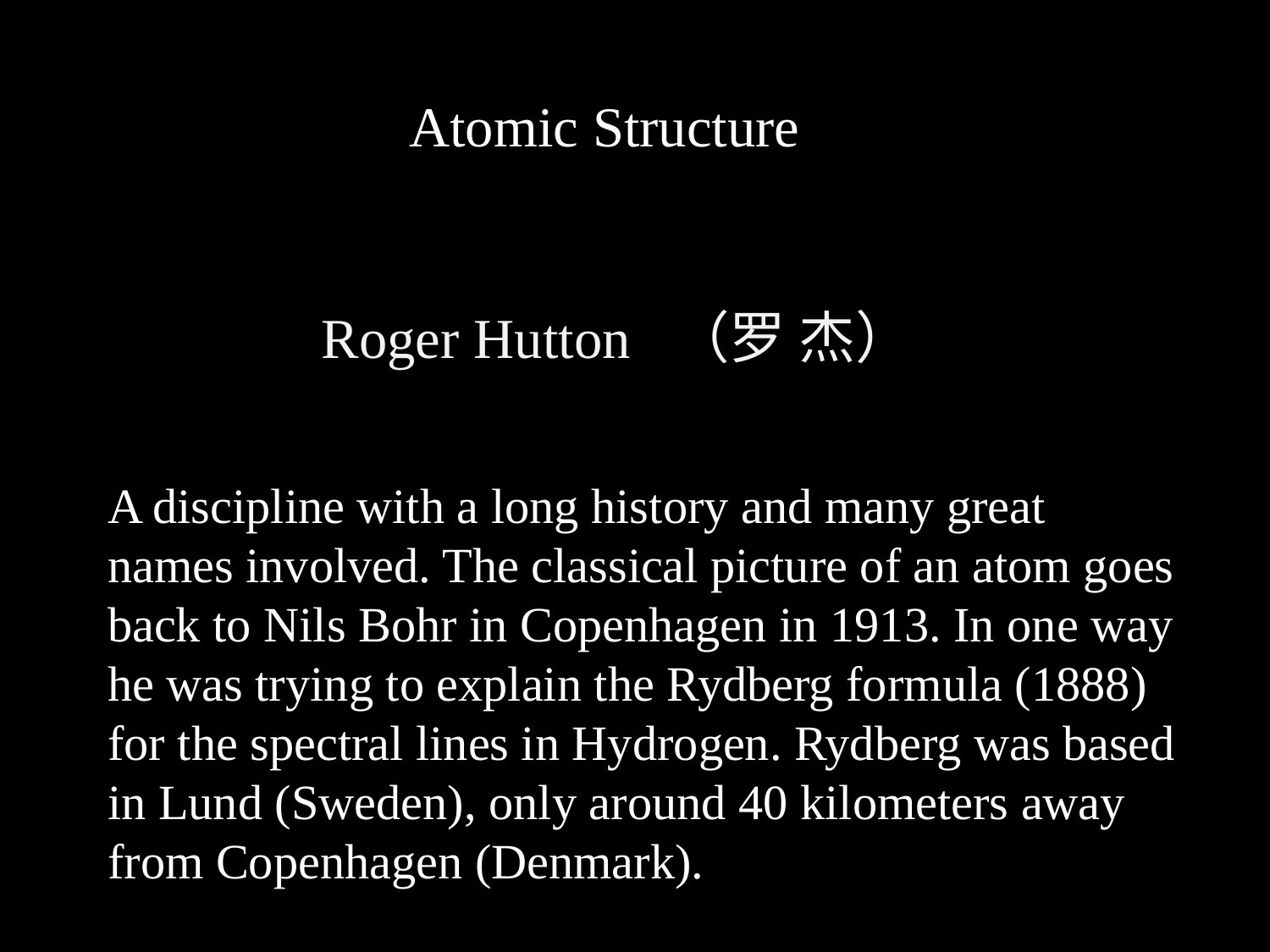

Atomic Structure
Roger Hutton  （罗 杰）
A discipline with a long history and many great names involved. The classical picture of an atom goes back to Nils Bohr in Copenhagen in 1913. In one way he was trying to explain the Rydberg formula (1888) for the spectral lines in Hydrogen. Rydberg was based in Lund (Sweden), only around 40 kilometers away from Copenhagen (Denmark).